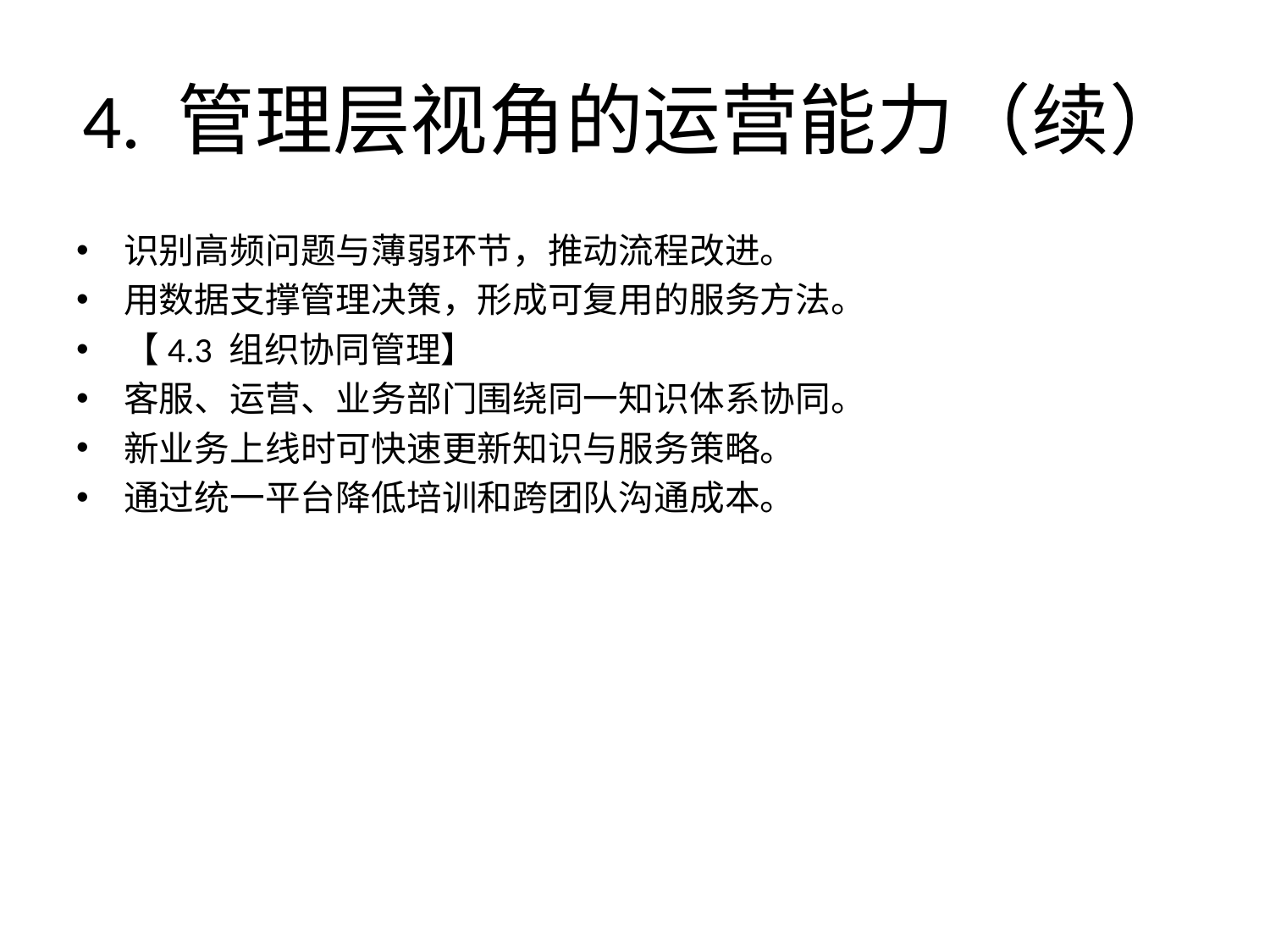

# 4. 管理层视角的运营能力（续）
识别高频问题与薄弱环节，推动流程改进。
用数据支撑管理决策，形成可复用的服务方法。
【4.3 组织协同管理】
客服、运营、业务部门围绕同一知识体系协同。
新业务上线时可快速更新知识与服务策略。
通过统一平台降低培训和跨团队沟通成本。